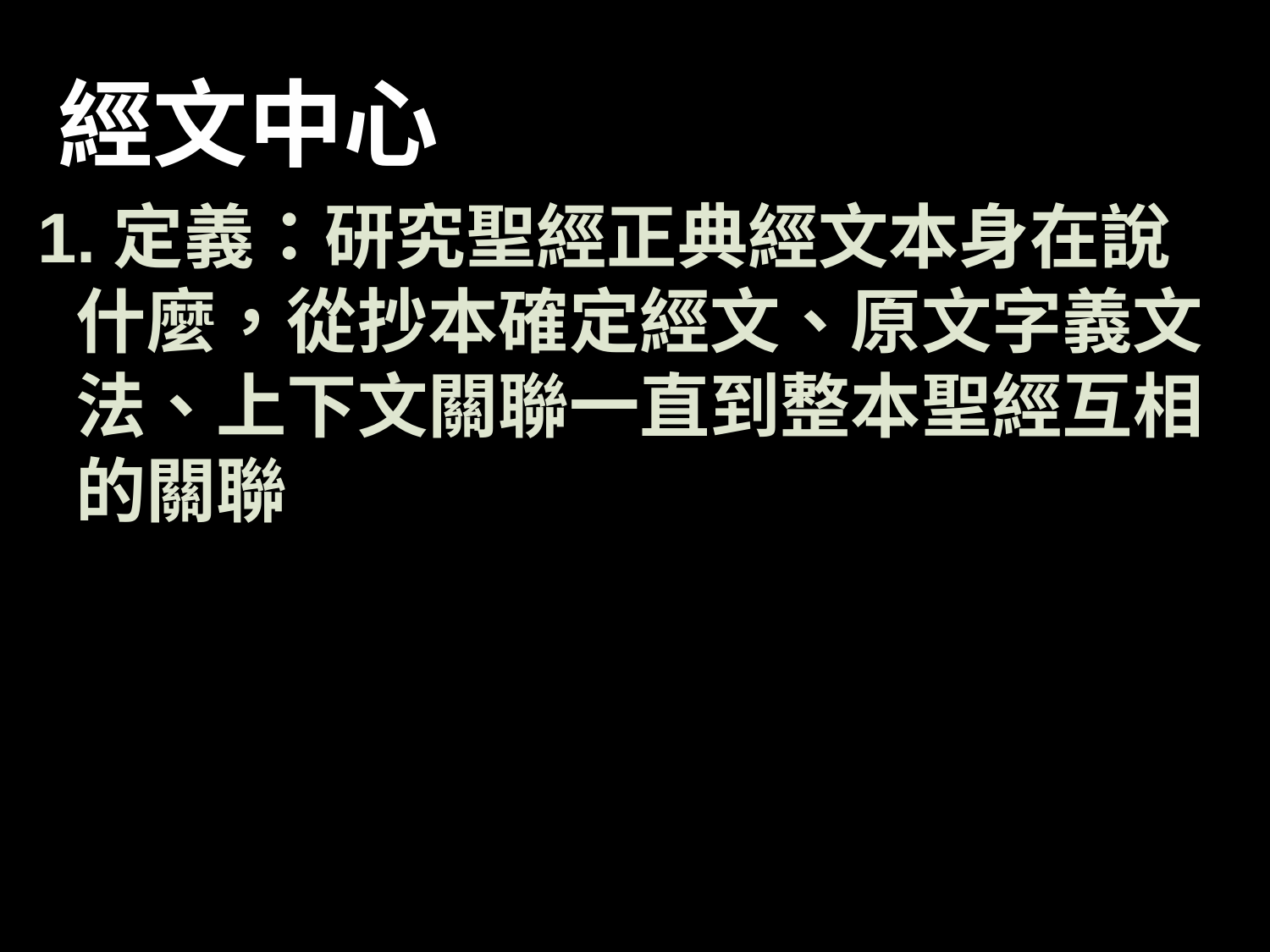

# 經文中心
1.定義：研究聖經正典經文本身在說什麼，從抄本確定經文、原文字義文法、上下文關聯一直到整本聖經互相的關聯